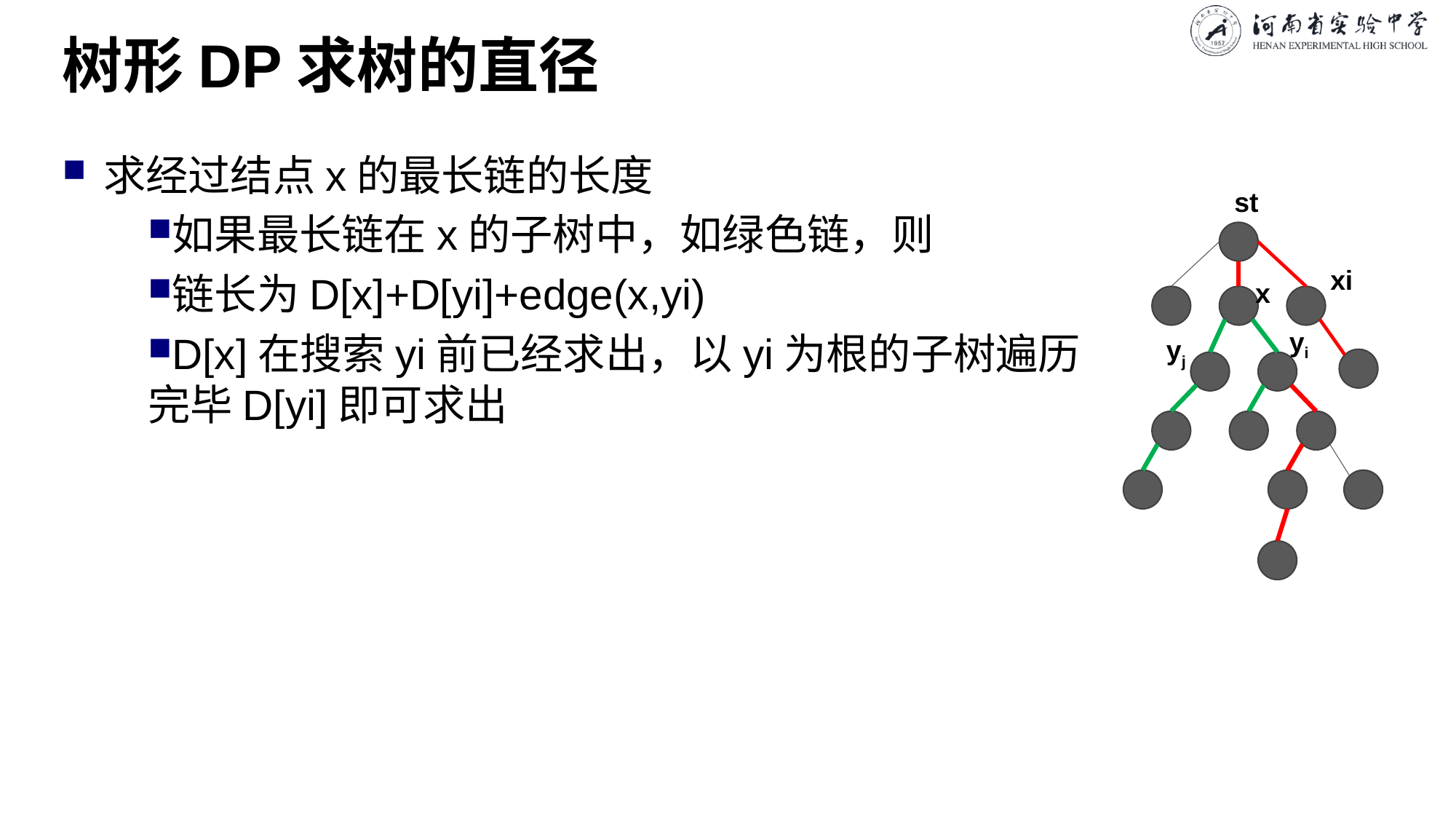

# 树形DP求树的直径
求经过结点x的最长链的长度
如果最长链在x的子树中，如绿色链，则
链长为D[x]+D[yi]+edge(x,yi)
D[x]在搜索yi前已经求出，以yi为根的子树遍历完毕D[yi]即可求出
st

xi
x
yi
yj